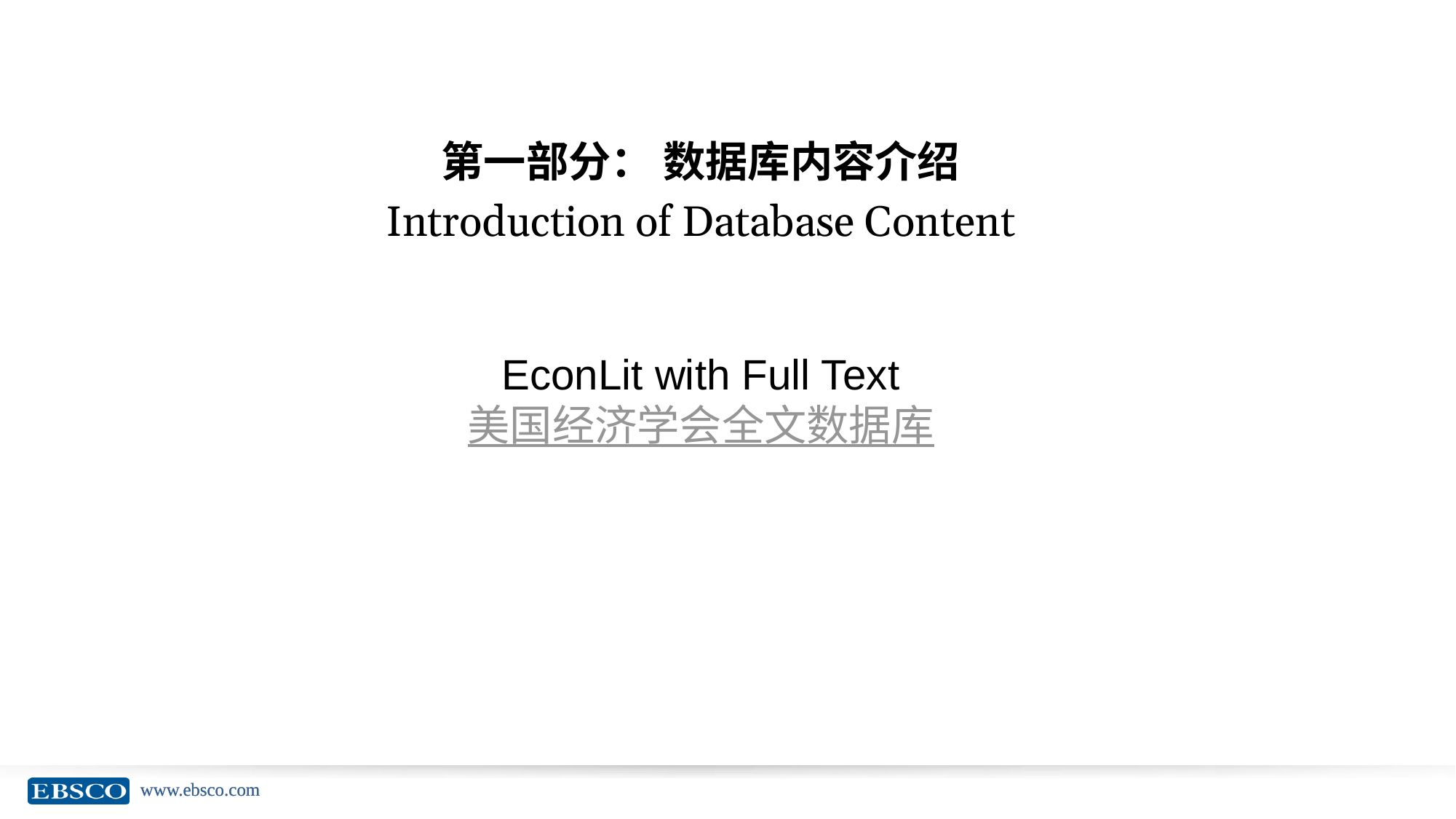

第一部分： 数据库内容介绍
Introduction of Database Content

EconLit with Full Text
美国经济学会全文数据库